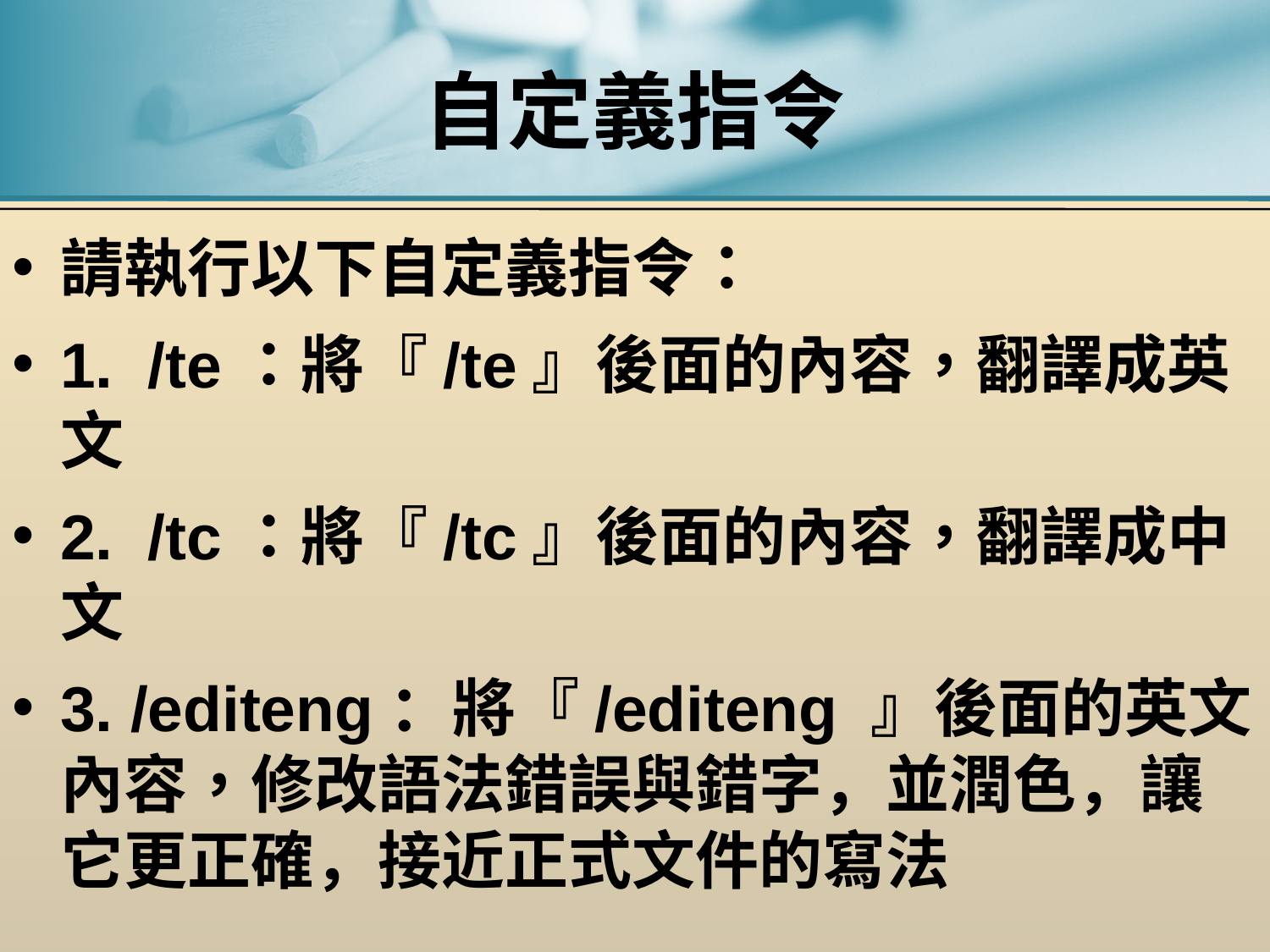

# 自定義指令
請執行以下自定義指令：
1.  /te：將『/te』後面的內容，翻譯成英文
2.  /tc：將『/tc』後面的內容，翻譯成中文
3. /editeng：將『/editeng 』後面的英文內容，修改語法錯誤與錯字，並潤色，讓它更正確，接近正式文件的寫法